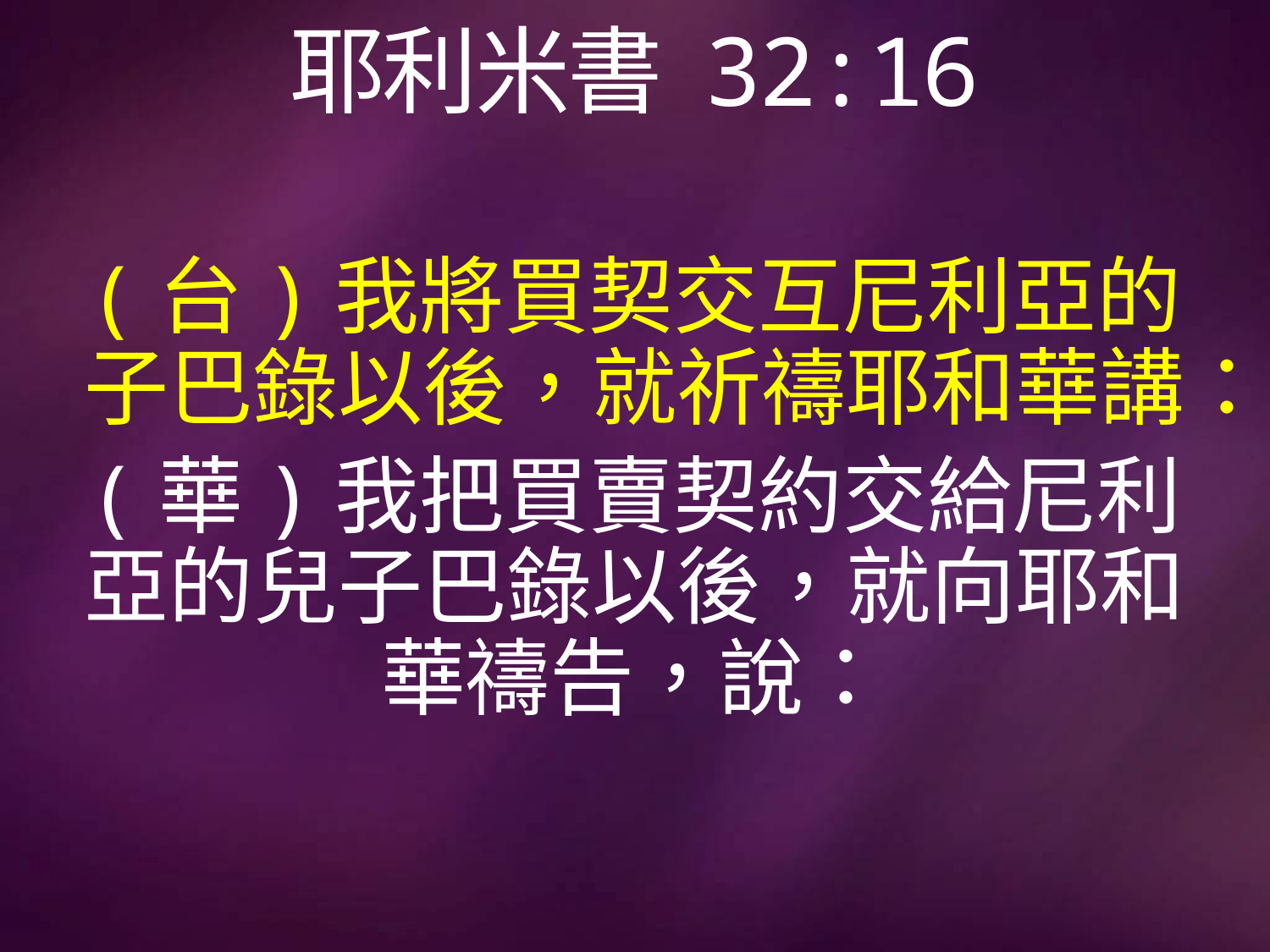

# 耶利米書 32:16
(台)我將買契交互尼利亞的子巴錄以後，就祈禱耶和華講：
(華)我把買賣契約交給尼利亞的兒子巴錄以後，就向耶和華禱告，說：